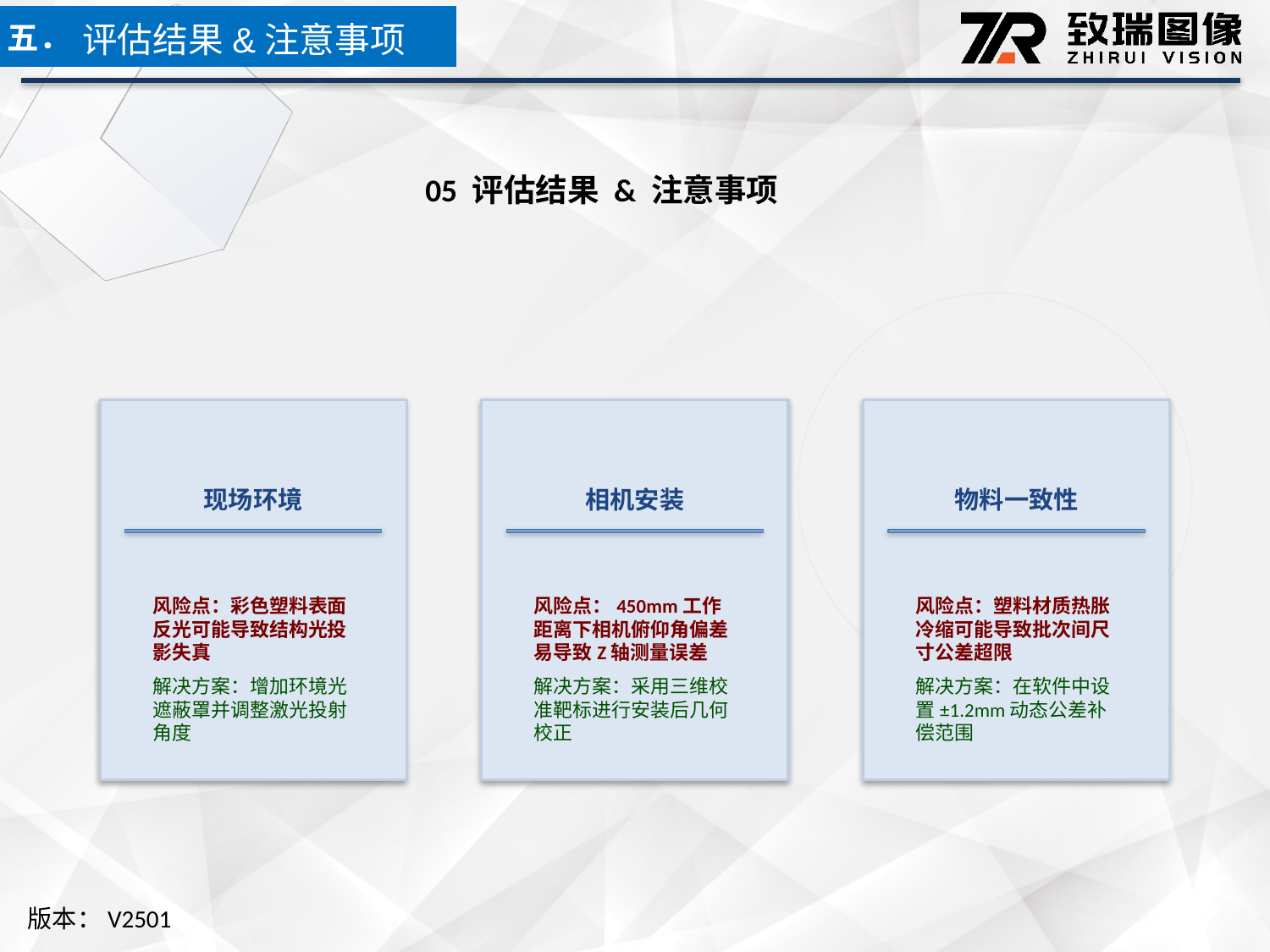

五．
评估结果&注意事项

05 评估结果 & 注意事项

现场环境

相机安装

物料一致性

风险点：彩色塑料表面反光可能导致结构光投影失真
解决方案：增加环境光遮蔽罩并调整激光投射角度

风险点：450mm工作距离下相机俯仰角偏差易导致Z轴测量误差
解决方案：采用三维校准靶标进行安装后几何校正

风险点：塑料材质热胀冷缩可能导致批次间尺寸公差超限
解决方案：在软件中设置±1.2mm动态公差补偿范围